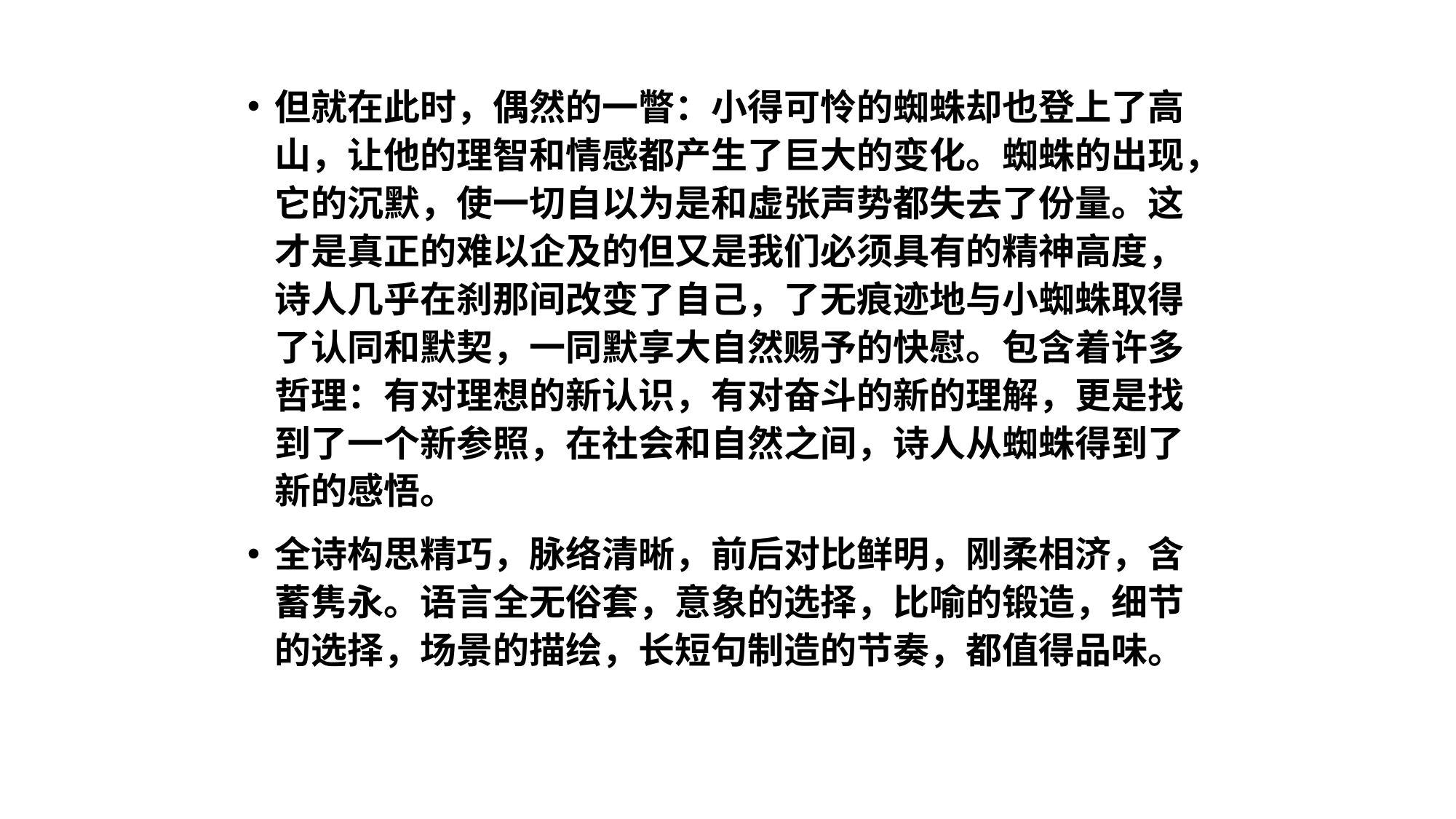

但就在此时，偶然的一瞥：小得可怜的蜘蛛却也登上了高山，让他的理智和情感都产生了巨大的变化。蜘蛛的出现，它的沉默，使一切自以为是和虚张声势都失去了份量。这才是真正的难以企及的但又是我们必须具有的精神高度，诗人几乎在刹那间改变了自己，了无痕迹地与小蜘蛛取得了认同和默契，一同默享大自然赐予的快慰。包含着许多哲理：有对理想的新认识，有对奋斗的新的理解，更是找到了一个新参照，在社会和自然之间，诗人从蜘蛛得到了新的感悟。
全诗构思精巧，脉络清晰，前后对比鲜明，刚柔相济，含蓄隽永。语言全无俗套，意象的选择，比喻的锻造，细节的选择，场景的描绘，长短句制造的节奏，都值得品味。